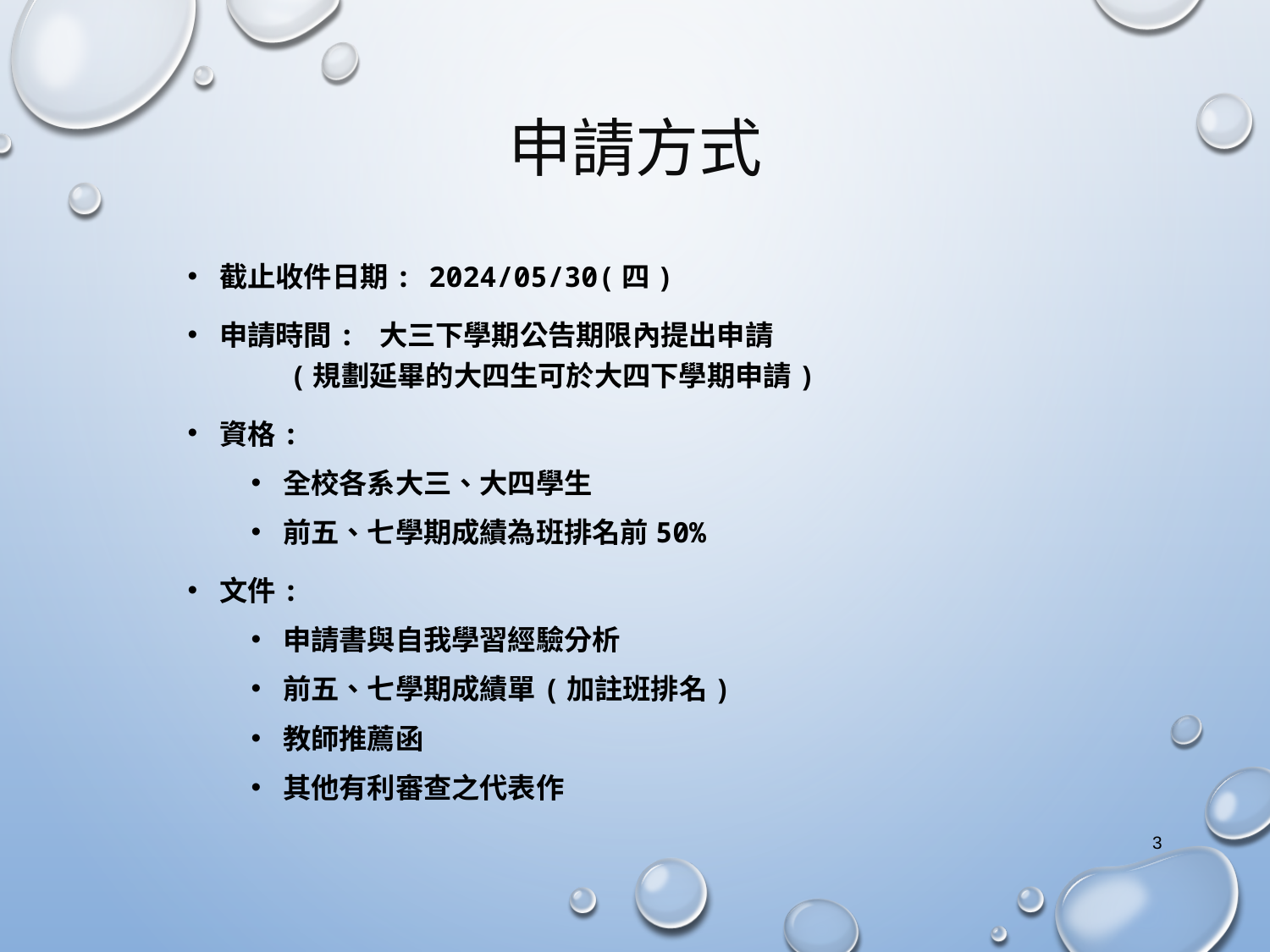

# 申請方式
截止收件日期: 2024/05/30(四)
申請時間: 大三下學期公告期限內提出申請
          (規劃延畢的大四生可於大四下學期申請)
資格:
全校各系大三、大四學生
前五、七學期成績為班排名前50%
文件:
申請書與自我學習經驗分析
前五、七學期成績單(加註班排名)
教師推薦函
其他有利審查之代表作

3